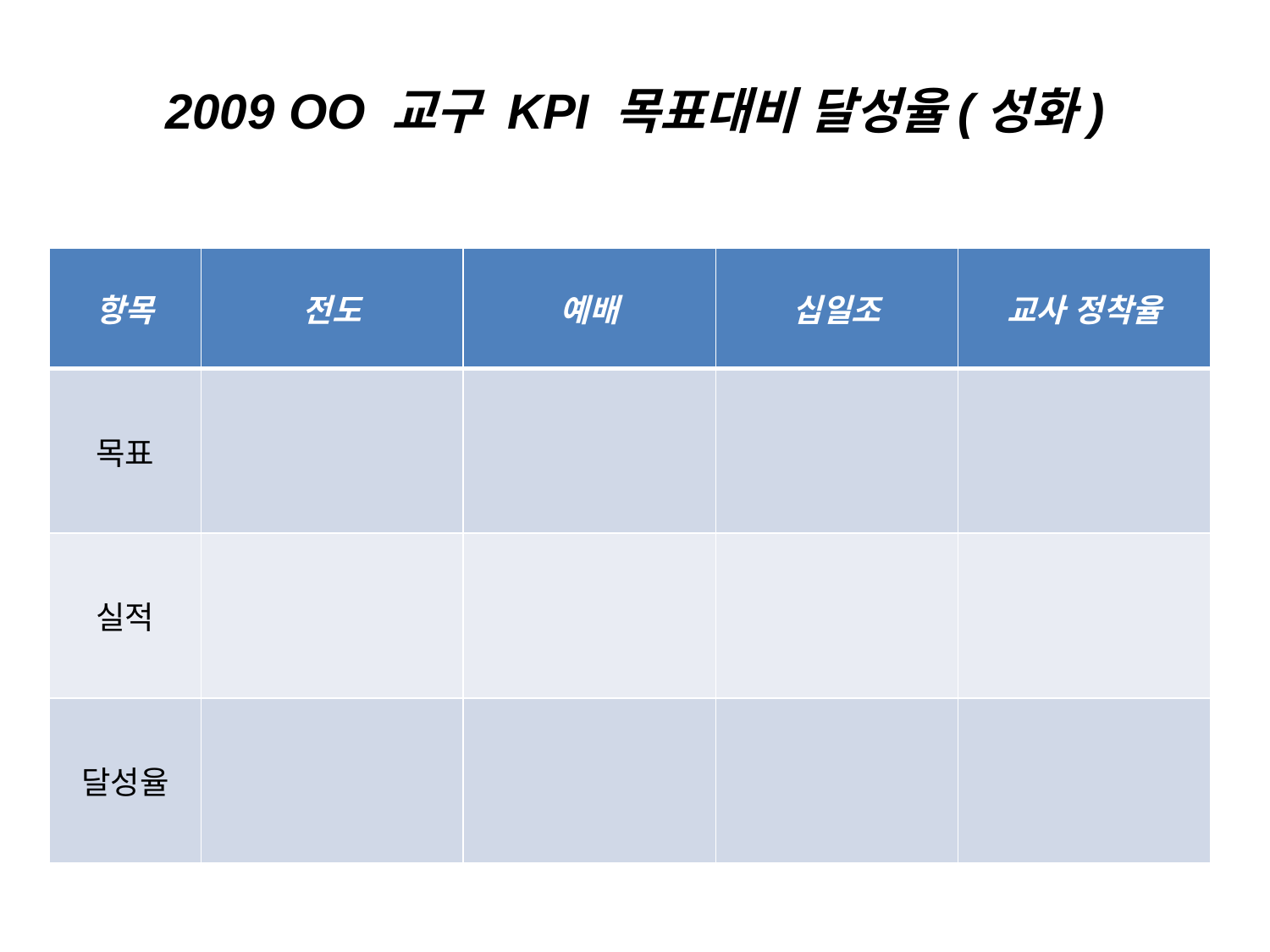

# 2009 OO 교구 KPI 목표대비 달성율(성화)
| 항목 | 전도 | 예배 | 십일조 | 교사 정착율 |
| --- | --- | --- | --- | --- |
| 목표 |  |  |  |  |
| 실적 |  |  |  |  |
| 달성율 |  |  |  |  |